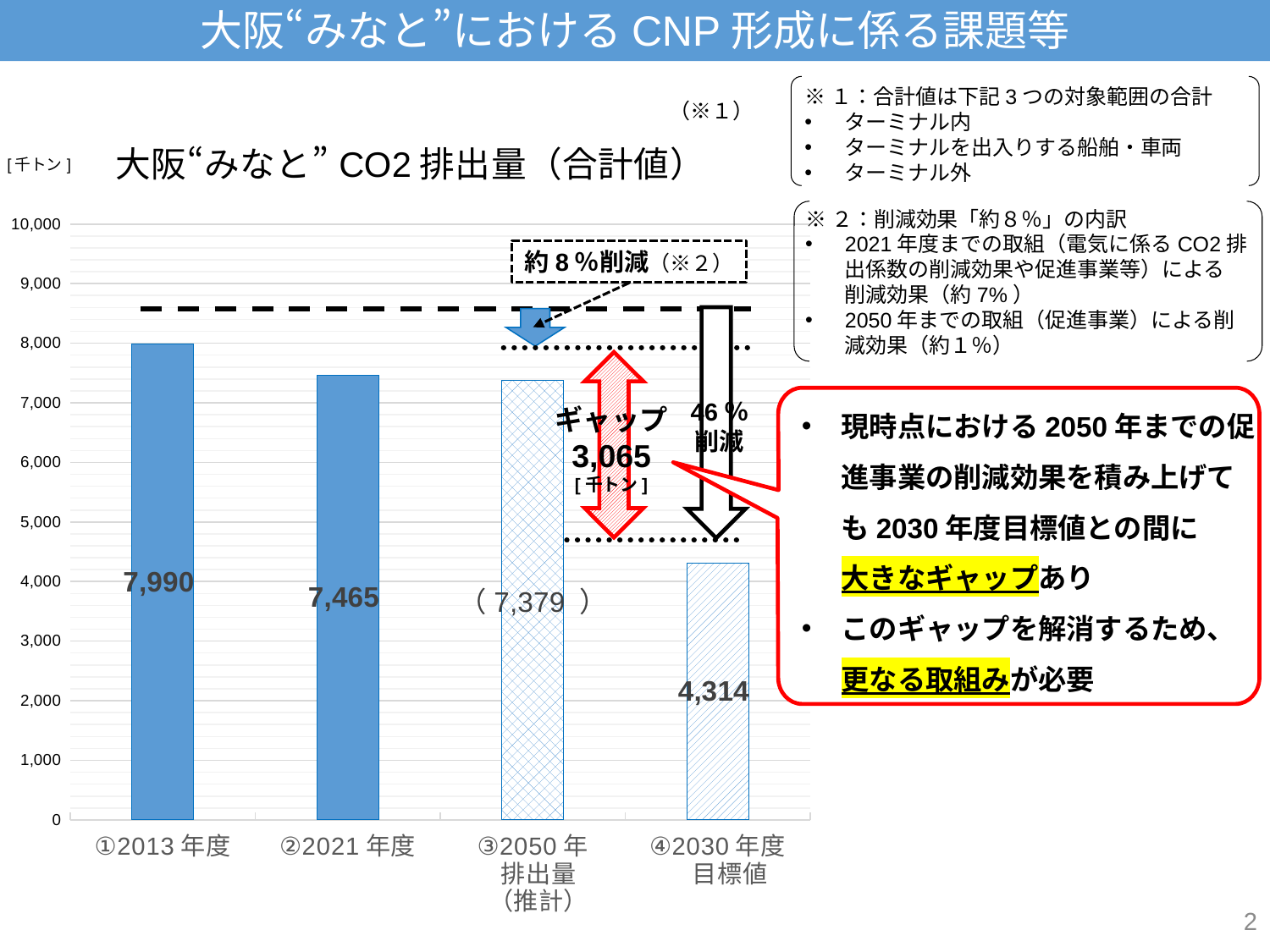

大阪“みなと”におけるCNP形成に係る課題等
※１：合計値は下記3つの対象範囲の合計
ターミナル内
ターミナルを出入りする船舶・車両
ターミナル外

（※１）

### Chart: 大阪“みなと”CO2排出量（合計値）

| Category |  |
|---|---|
| ①2013年度 | 7990.0 |
| ②2021年度 | 7465.0 |
| ③2050年
 排出量
 （推計） | 7379.0 |
| ④2030年度
　目標値 | 4314.0 |
約8％削減（※２）

46％
削減
ギャップ
3,065
[千トン]
※２：削減効果「約８％」の内訳
2021年度までの取組（電気に係るCO2排出係数の削減効果や促進事業等）による
削減効果（約7%）
2050年までの取組（促進事業）による削減効果（約１％）

現時点における2050年までの促進事業の削減効果を積み上げても2030年度目標値との間に
大きなギャップあり
このギャップを解消するため、
更なる取組みが必要

2